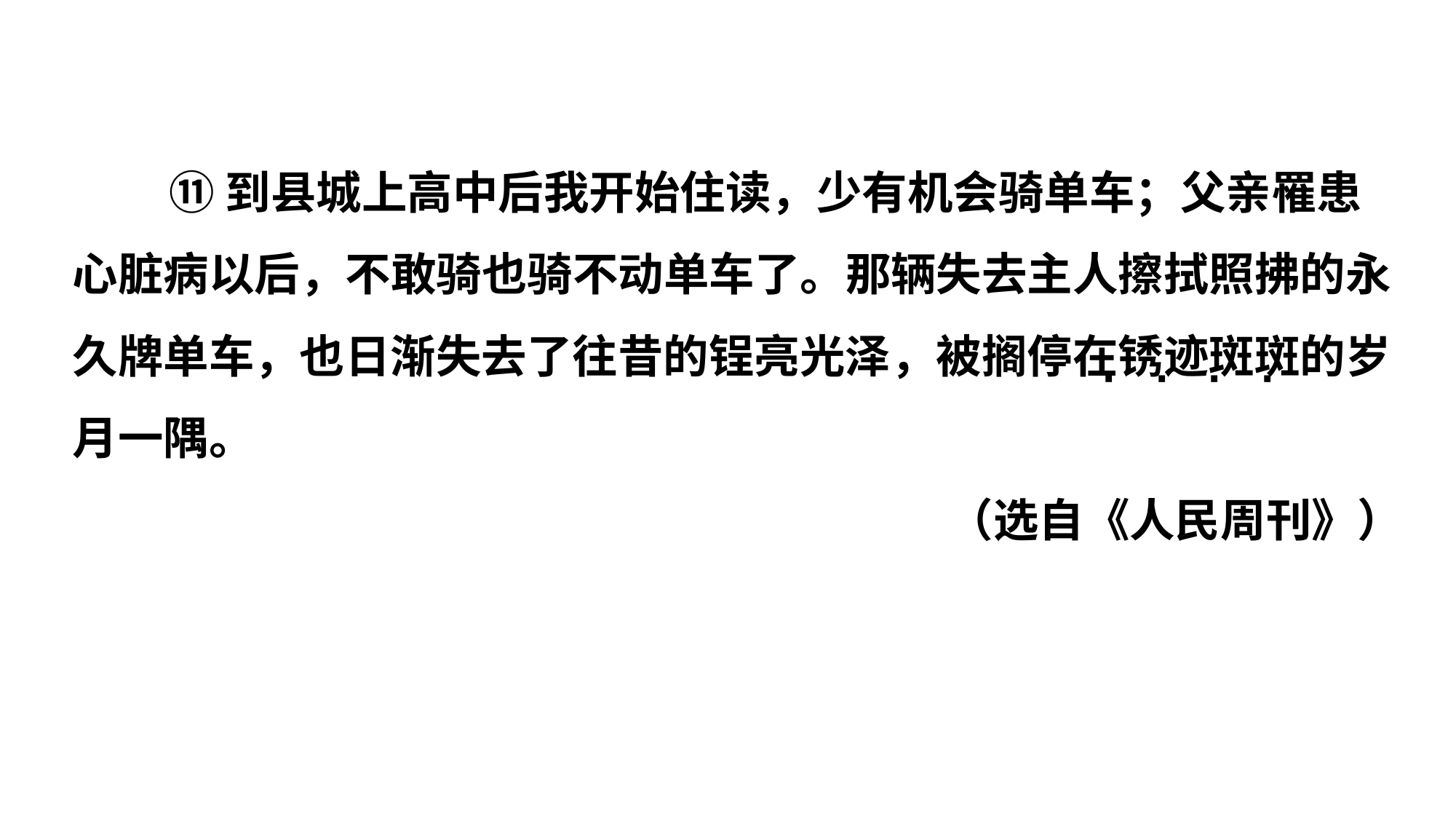

⑪到县城上高中后我开始住读，少有机会骑单车；父亲罹患心脏病以后，不敢骑也骑不动单车了。那辆失去主人擦拭照拂的永久牌单车，也日渐失去了往昔的锃亮光泽，被搁停在锈迹斑斑的岁月一隅。
（选自《人民周刊》）
·   ·   ·   ·